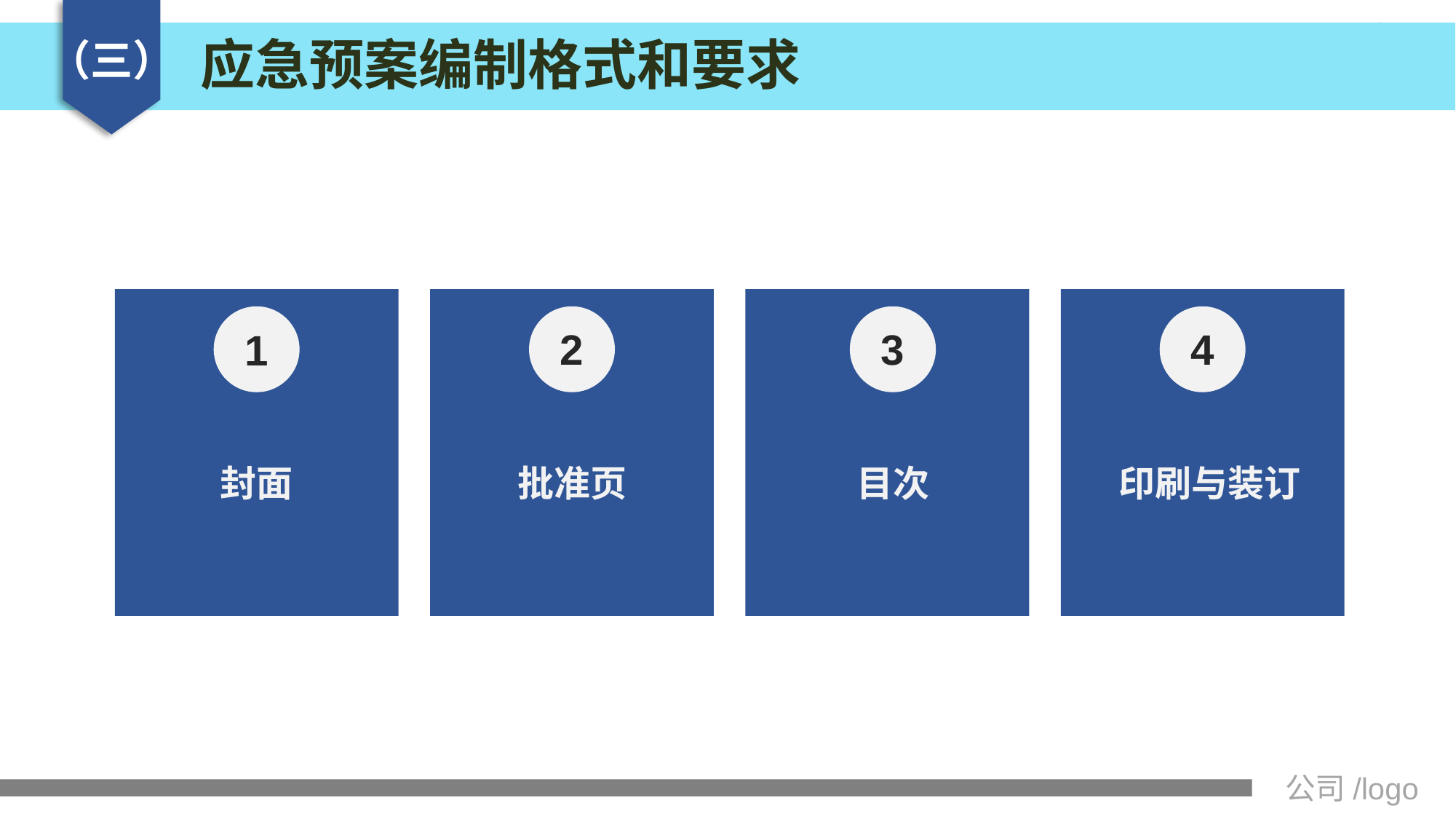

应急预案编制格式和要求
（三）

2
3
4
1
封面
批准页
目次
印刷与装订
公司/logo